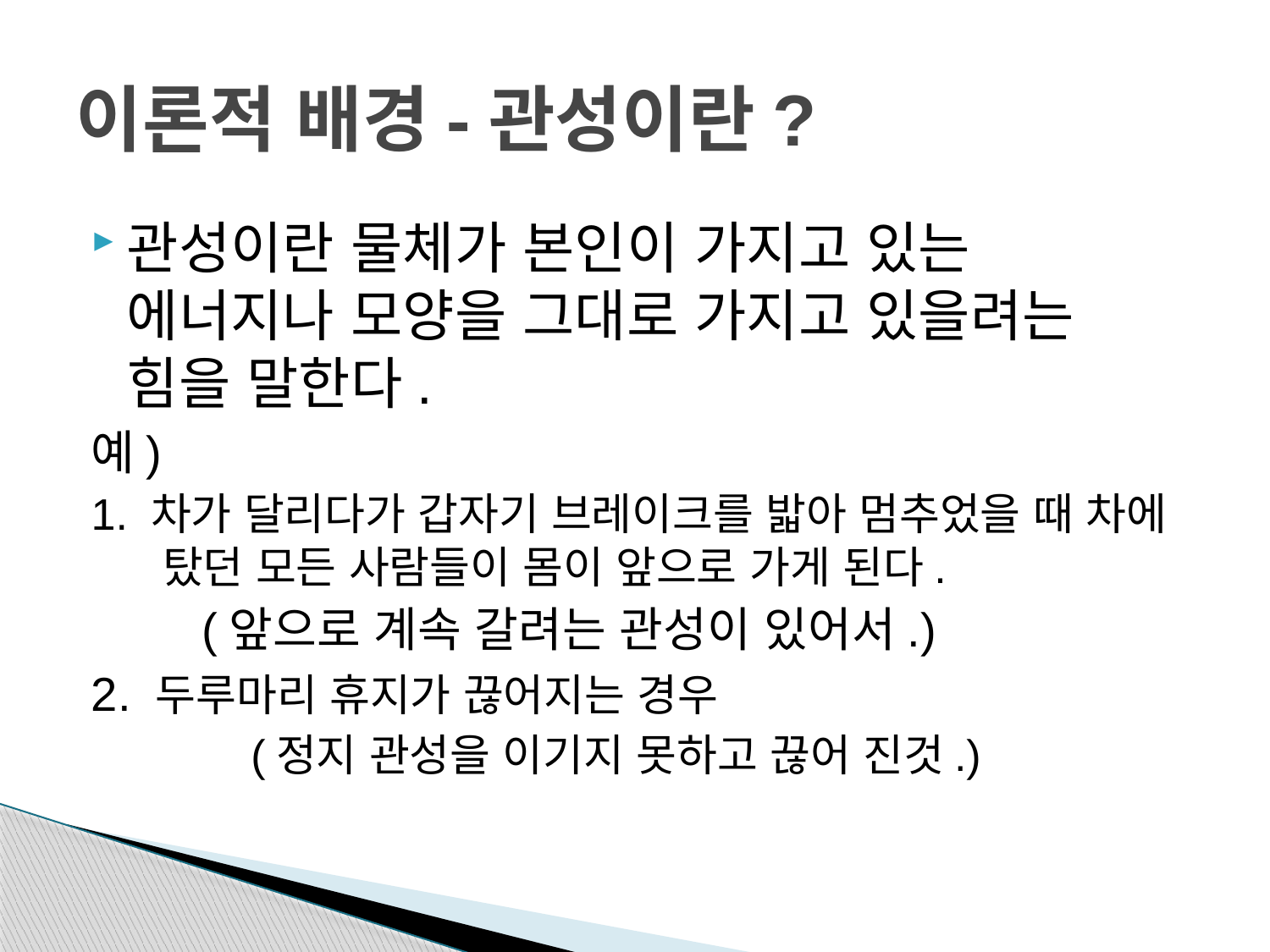

# 이론적 배경-관성이란?
관성이란 물체가 본인이 가지고 있는 에너지나 모양을 그대로 가지고 있을려는 힘을 말한다.
예)
1. 차가 달리다가 갑자기 브레이크를 밟아 멈추었을 때 차에 탔던 모든 사람들이 몸이 앞으로 가게 된다.
         (앞으로 계속 갈려는 관성이 있어서.)
2. 두루마리 휴지가 끊어지는 경우
             (정지 관성을 이기지 못하고 끊어 진것.)